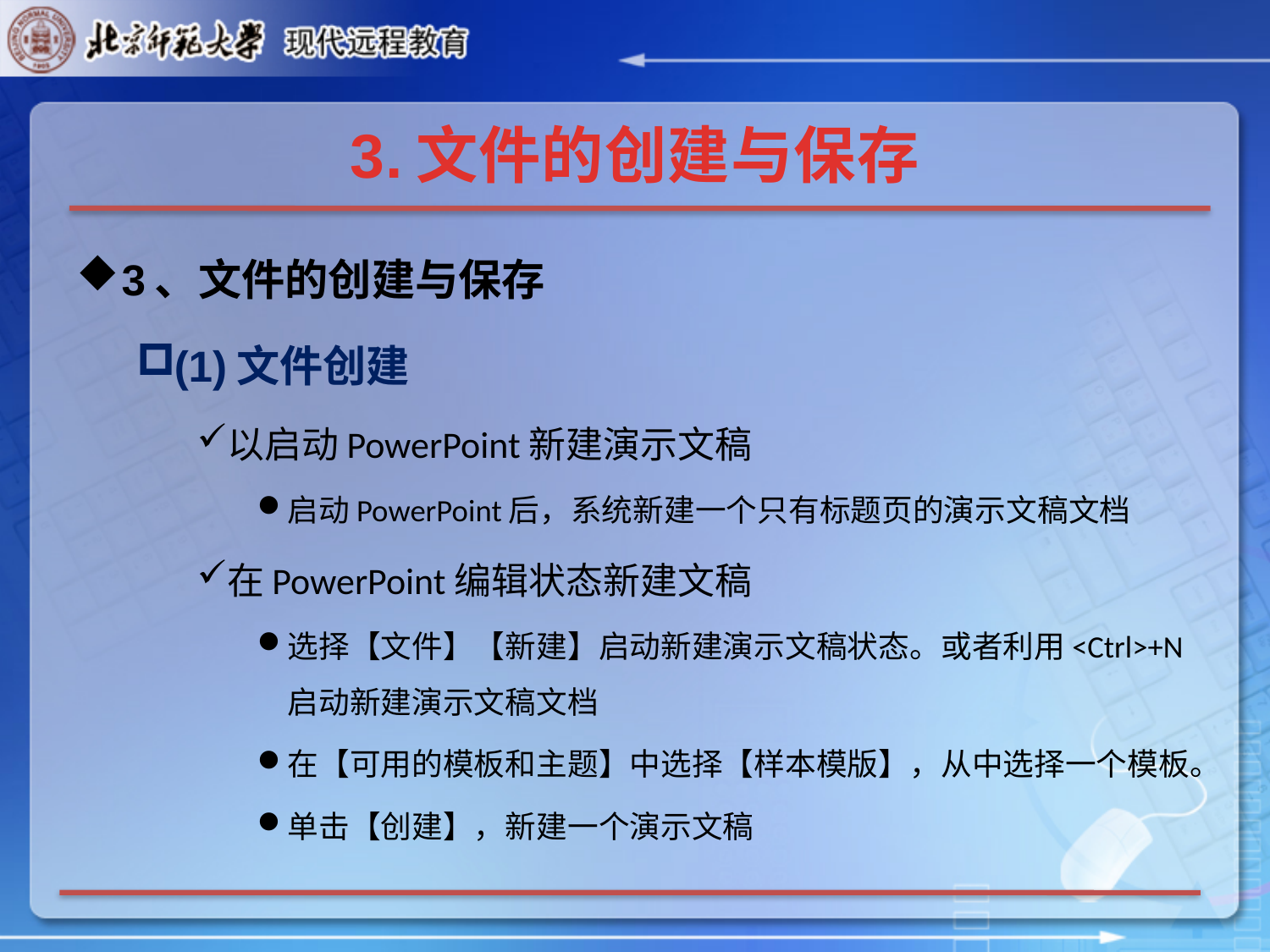

# 3.文件的创建与保存
3、文件的创建与保存
(1)文件创建
以启动PowerPoint新建演示文稿
启动PowerPoint后，系统新建一个只有标题页的演示文稿文档
在PowerPoint编辑状态新建文稿
选择【文件】【新建】启动新建演示文稿状态。或者利用<Ctrl>+N启动新建演示文稿文档
在【可用的模板和主题】中选择【样本模版】，从中选择一个模板。
单击【创建】，新建一个演示文稿